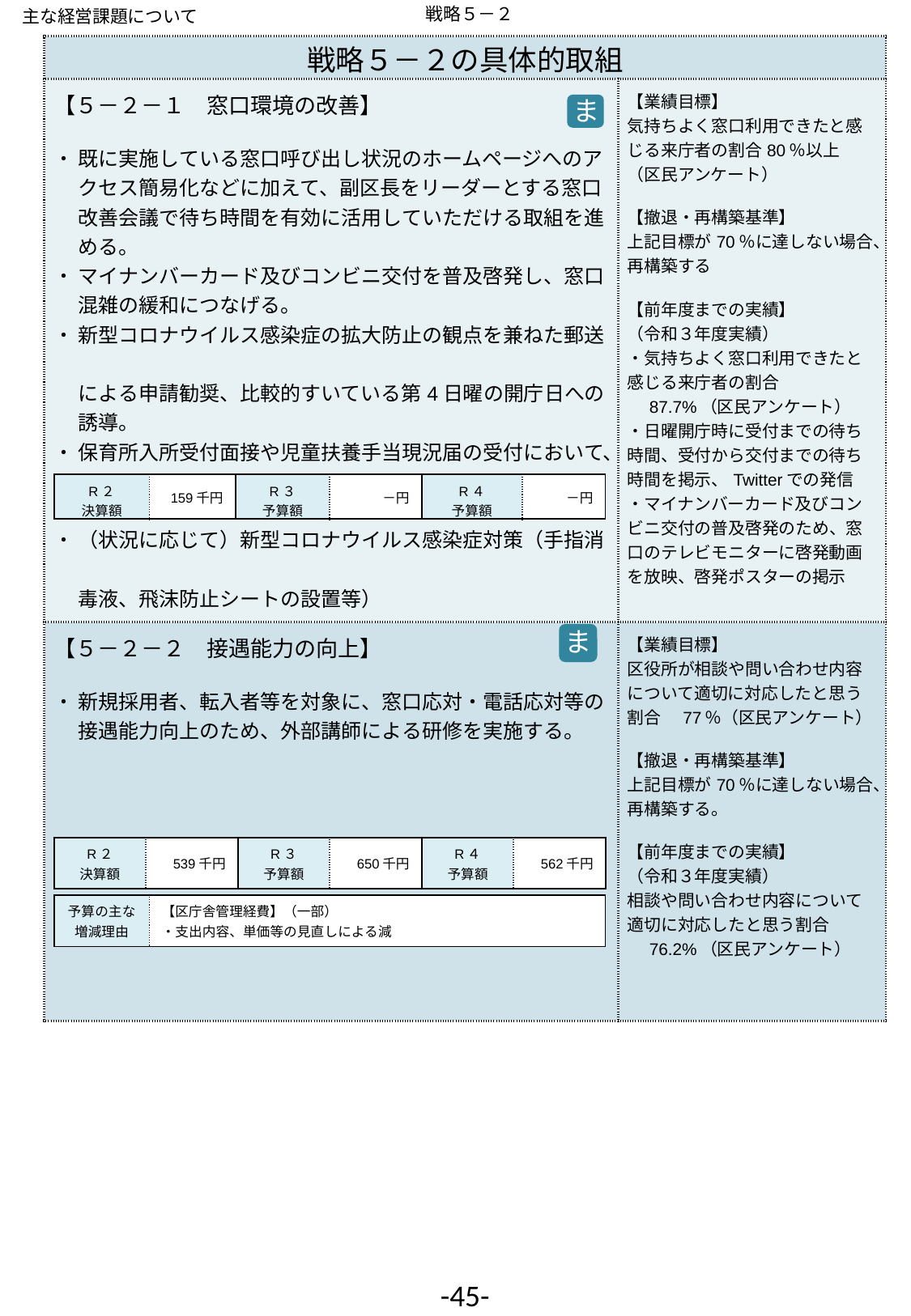

主な経営課題について
戦略５－２
| 戦略５－２の具体的取組 |  |
| --- | --- |
| 【５－２－１　窓口環境の改善】　 ・ 既に実施している窓口呼び出し状況のホームページへのア 　 クセス簡易化などに加えて、副区長をリーダーとする窓口 　 改善会議で待ち時間を有効に活用していただける取組を進 　 める。 ・ マイナンバーカード及びコンビニ交付を普及啓発し、窓口 　 混雑の緩和につなげる。 ・ 新型コロナウイルス感染症の拡大防止の観点を兼ねた郵送　　 　 による申請勧奨、比較的すいている第4日曜の開庁日への 　 誘導。 ・ 保育所入所受付面接や児童扶養手当現況届の受付において、　 システムを活用した事前予約制を実施する。 ・ （状況に応じて）新型コロナウイルス感染症対策（手指消　 　 毒液、飛沫防止シートの設置等） | 【業績目標】 気持ちよく窓口利用できたと感じる来庁者の割合80％以上 （区民アンケート） 【撤退・再構築基準】 上記目標が70％に達しない場合、再構築する 【前年度までの実績】 （令和３年度実績） ・気持ちよく窓口利用できたと感じる来庁者の割合 　87.7%（区民アンケート） ・日曜開庁時に受付までの待ち時間、受付から交付までの待ち時間を掲示、Twitterでの発信 ・マイナンバーカード及びコンビニ交付の普及啓発のため、窓口のテレビモニターに啓発動画を放映、啓発ポスターの掲示 |
| 【５－２－２　接遇能力の向上】　 ・ 新規採用者、転入者等を対象に、窓口応対・電話応対等の 　 接遇能力向上のため、外部講師による研修を実施する。 | 【業績目標】 区役所が相談や問い合わせ内容について適切に対応したと思う割合　77％（区民アンケート） 【撤退・再構築基準】 上記目標が70％に達しない場合、再構築する。 【前年度までの実績】 （令和３年度実績） 相談や問い合わせ内容について適切に対応したと思う割合 　76.2%（区民アンケート） |
ま

| R２ 決算額 | 159千円 | R３ 予算額 | －円 | R４ 予算額 | －円 |
| --- | --- | --- | --- | --- | --- |
ま

| R２ 決算額 | 539千円 | R３ 予算額 | 650千円 | R４ 予算額 | 562千円 |
| --- | --- | --- | --- | --- | --- |
| 予算の主な増減理由 | 【区庁舎管理経費】（一部） ・支出内容、単価等の見直しによる減 |
| --- | --- |
-45-